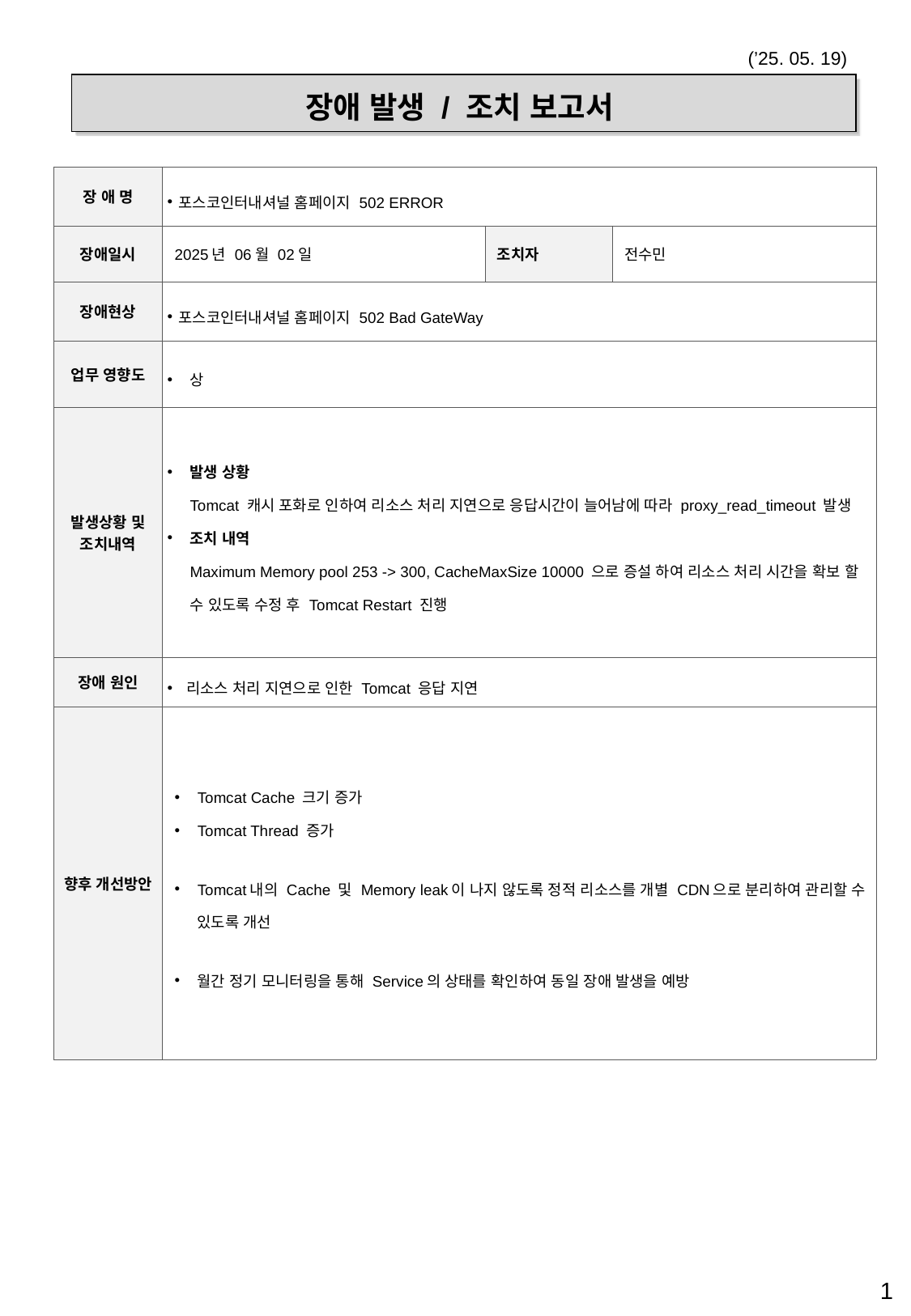

(’25. 05. 19)
장애 발생 / 조치 보고서
| 장 애 명 | 포스코인터내셔널 홈페이지 502 ERROR |  |  |
| --- | --- | --- | --- |
| 장애일시 | 2025년 06월 02일 | 조치자 | 전수민 |
| 장애현상 | 포스코인터내셔널 홈페이지 502 Bad GateWay |  |  |
| 업무 영향도 | 상 |  |  |
| 발생상황 및 조치내역 | 발생 상황 Tomcat 캐시 포화로 인하여 리소스 처리 지연으로 응답시간이 늘어남에 따라 proxy\_read\_timeout 발생 조치 내역 Maximum Memory pool 253 -> 300, CacheMaxSize 10000 으로 증설 하여 리소스 처리 시간을 확보 할 수 있도록 수정 후 Tomcat Restart 진행 |  |  |
| 장애 원인 | 리소스 처리 지연으로 인한 Tomcat 응답 지연 |  |  |
| 향후 개선방안 | Tomcat Cache 크기 증가 Tomcat Thread 증가 Tomcat내의 Cache 및 Memory leak이 나지 않도록 정적 리소스를 개별 CDN으로 분리하여 관리할 수 있도록 개선 월간 정기 모니터링을 통해 Service의 상태를 확인하여 동일 장애 발생을 예방 |  |  |
1